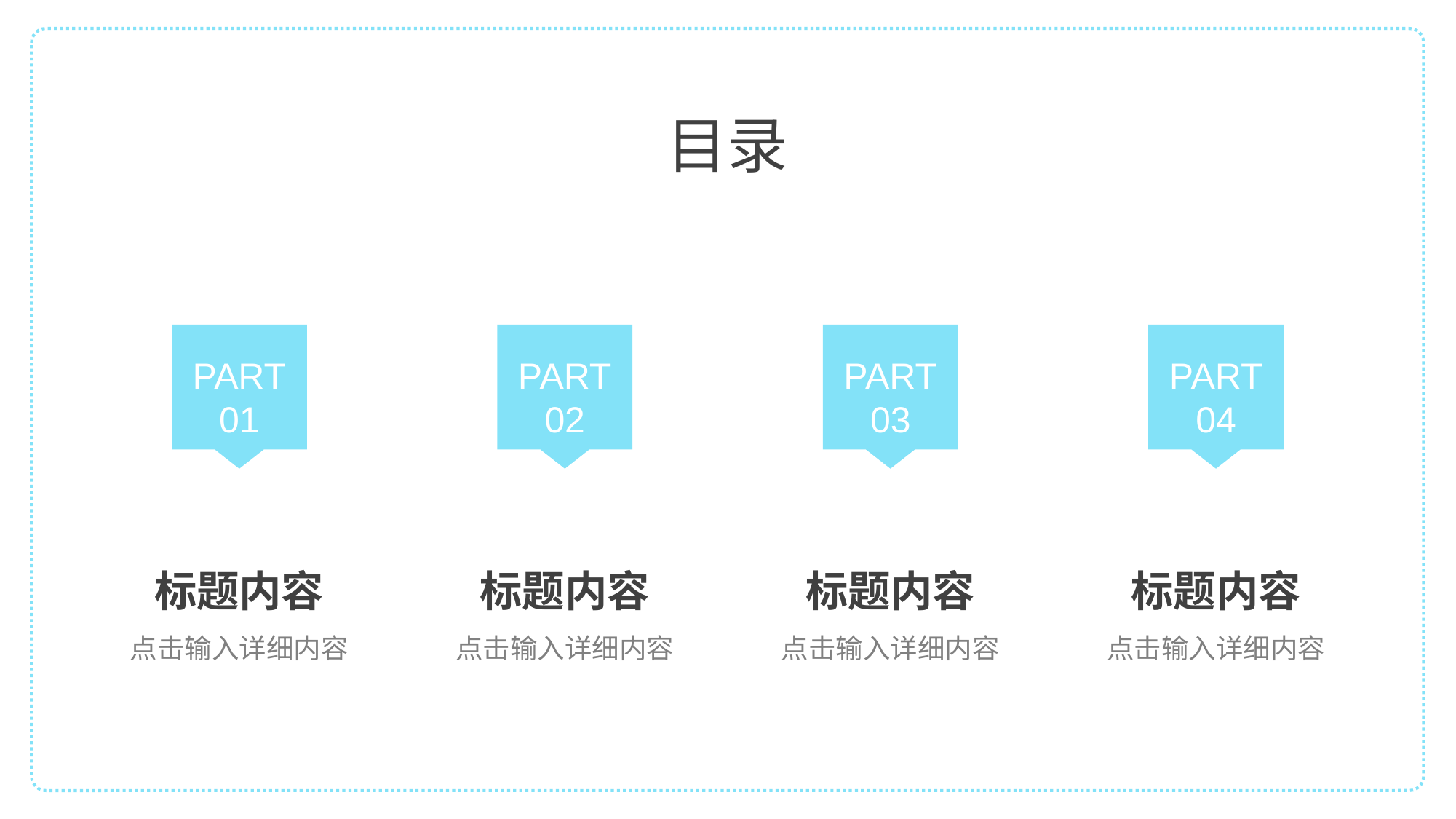

目录
PART
01
PART
02
PART
03
PART
04
标题内容
点击输入详细内容
标题内容
点击输入详细内容
标题内容
点击输入详细内容
标题内容
点击输入详细内容